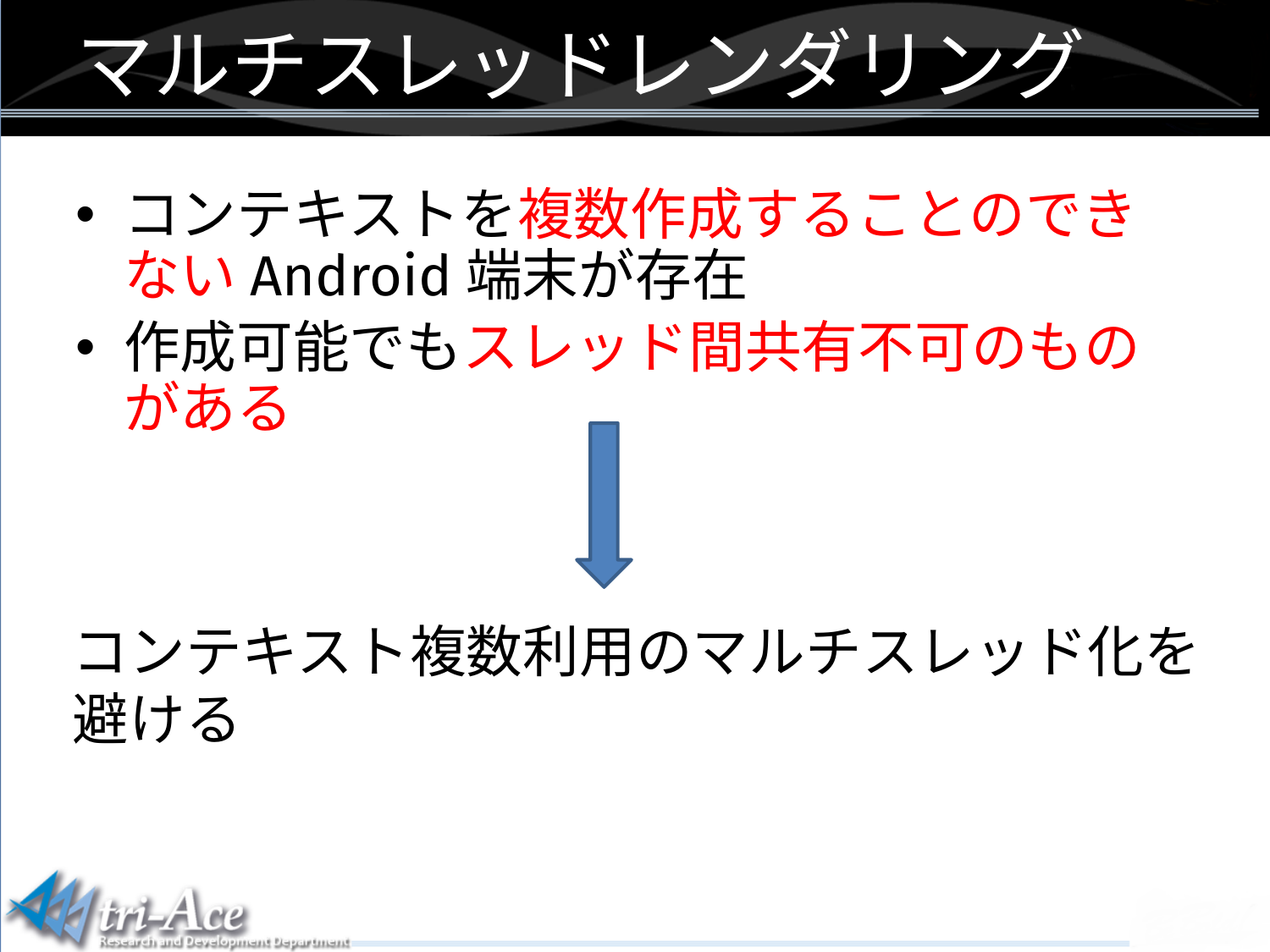

# マルチスレッドレンダリング
コンテキストを複数作成することのできないAndroid端末が存在
作成可能でもスレッド間共有不可のものがある

コンテキスト複数利用のマルチスレッド化を避ける